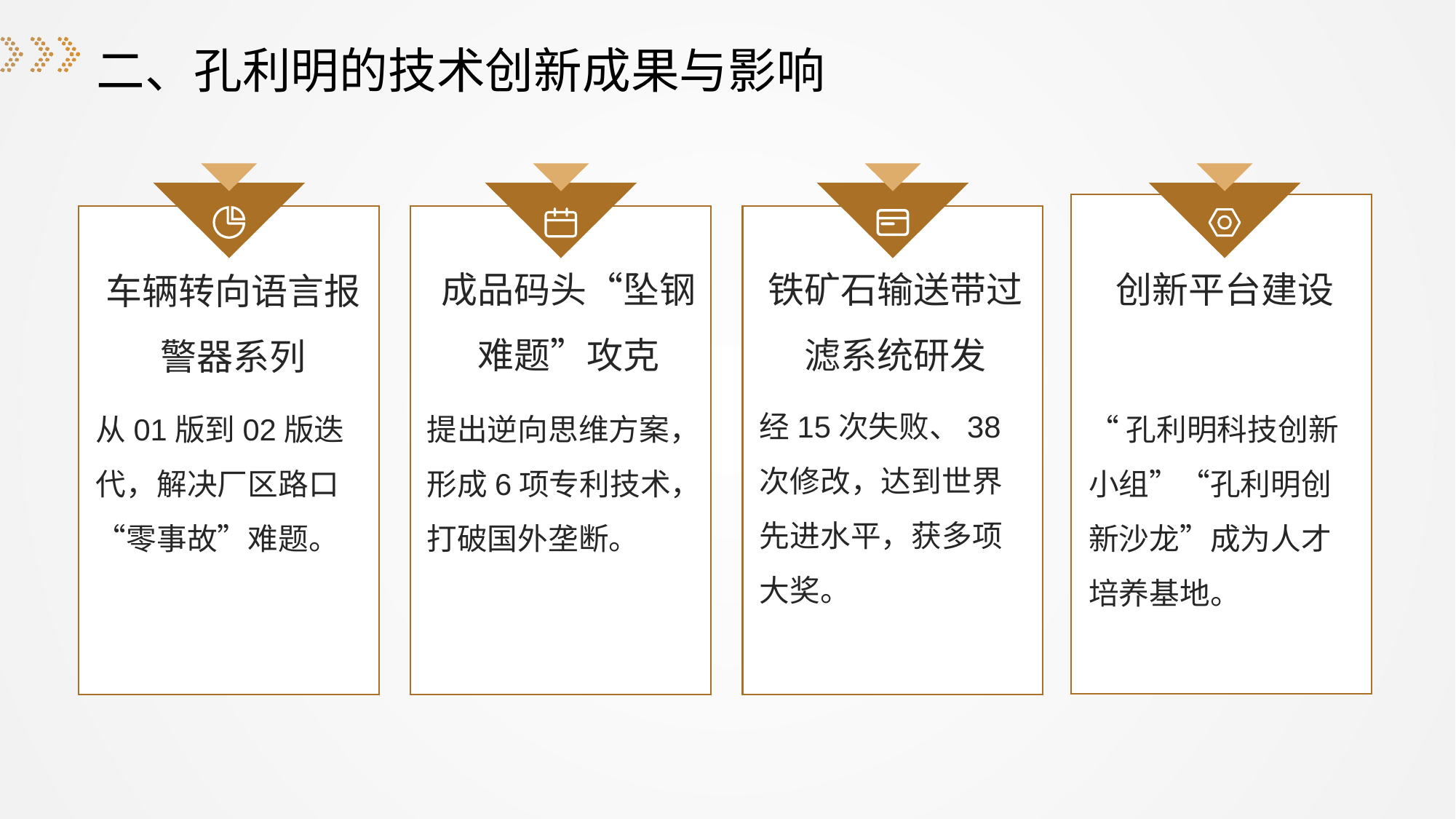

二、孔利明的技术创新成果与影响

创新平台建设
成品码头“坠钢难题”攻克
铁矿石输送带过滤系统研发
车辆转向语言报警器系列
经15次失败、38次修改，达到世界先进水平，获多项大奖。
从01版到02版迭代，解决厂区路口“零事故”难题。
提出逆向思维方案，形成6项专利技术，打破国外垄断。
“孔利明科技创新小组”“孔利明创新沙龙”成为人才培养基地。